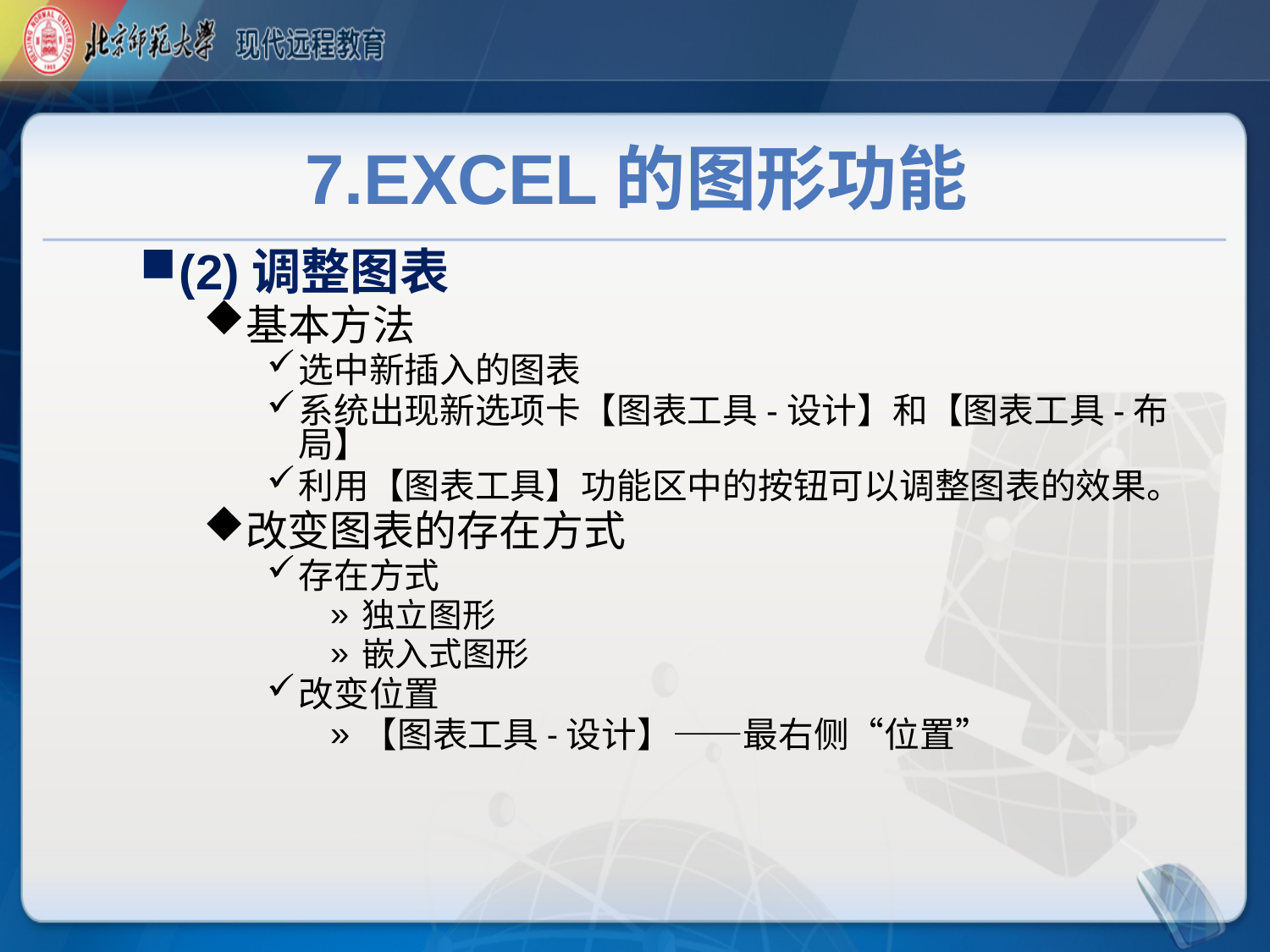

# 7.Excel的图形功能
(2)调整图表
基本方法
选中新插入的图表
系统出现新选项卡【图表工具-设计】和【图表工具-布局】
利用【图表工具】功能区中的按钮可以调整图表的效果。
改变图表的存在方式
存在方式
独立图形
嵌入式图形
改变位置
【图表工具-设计】——最右侧“位置”